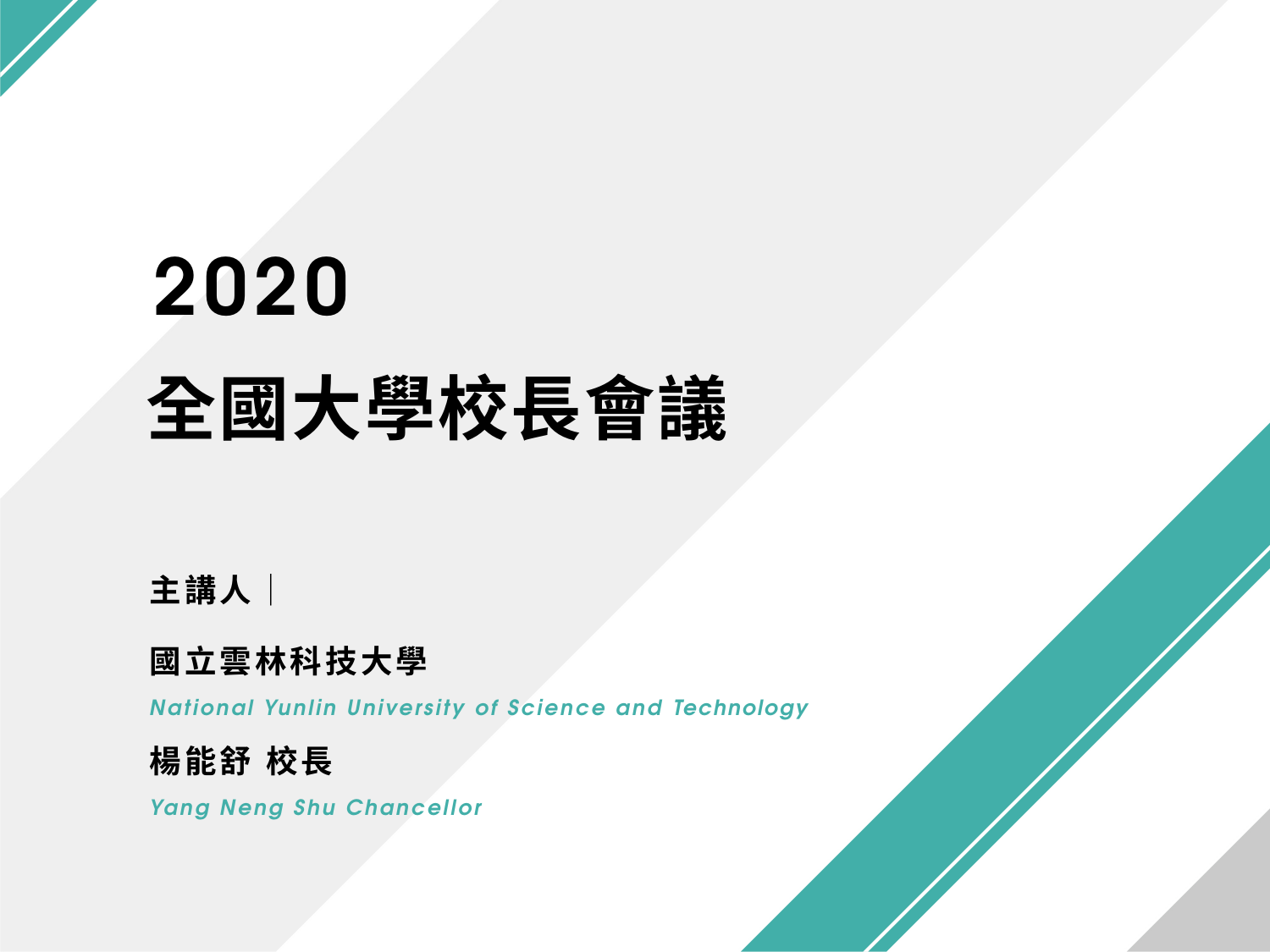

2020
全國大學校長會議
主講人│
國立雲林科技大學
National Yunlin University of Science and Technology
楊能舒 校長
Yang Neng Shu Chancellor